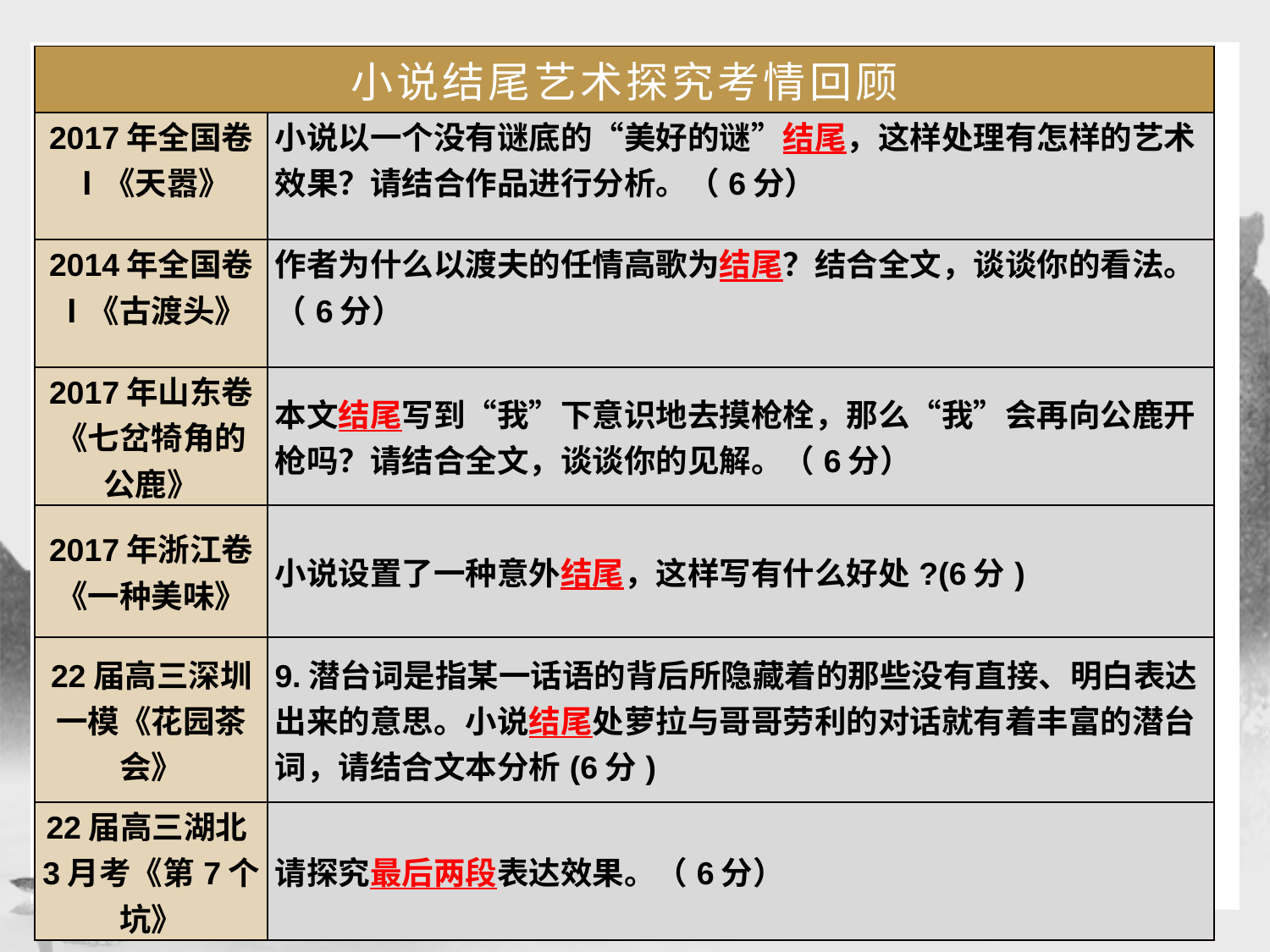

| 小说结尾艺术探究考情回顾 |  |
| --- | --- |
| 2017年全国卷Ⅰ《天嚣》 | 小说以一个没有谜底的“美好的谜”结尾，这样处理有怎样的艺术效果？请结合作品进行分析。（6分） |
| 2014年全国卷Ⅰ《古渡头》 | 作者为什么以渡夫的任情高歌为结尾？结合全文，谈谈你的看法。（6分） |
| 2017年山东卷《七岔犄角的公鹿》 | 本文结尾写到“我”下意识地去摸枪栓，那么“我”会再向公鹿开枪吗？请结合全文，谈谈你的见解。（6分） |
| 2017年浙江卷《一种美味》 | 小说设置了一种意外结尾，这样写有什么好处?(6分) |
| 22届高三深圳一模《花园茶会》 | 9.潜台词是指某一话语的背后所隐藏着的那些没有直接、明白表达出来的意思。小说结尾处萝拉与哥哥劳利的对话就有着丰富的潜台词，请结合文本分析(6分) |
| 22届高三湖北3月考《第7个坑》 | 请探究最后两段表达效果。（6分） |